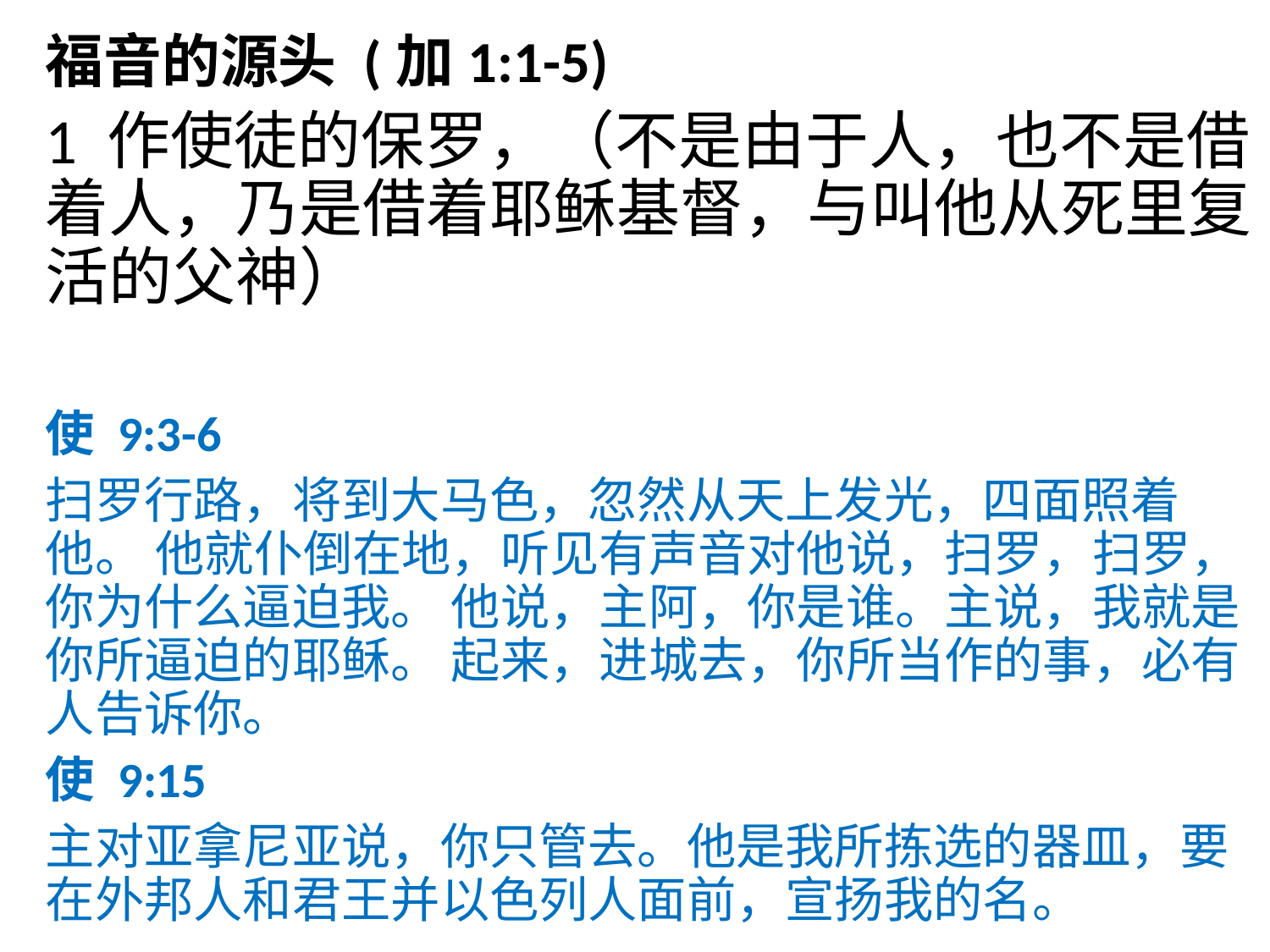

福音的源头 (加1:1-5)
1 作使徒的保罗，（不是由于人，也不是借着人，乃是借着耶稣基督，与叫他从死里复活的父神）

使 9:3-6
扫罗行路，将到大马色，忽然从天上发光，四面照着他。 他就仆倒在地，听见有声音对他说，扫罗，扫罗，你为什么逼迫我。 他说，主阿，你是谁。主说，我就是你所逼迫的耶稣。 起来，进城去，你所当作的事，必有人告诉你。
使 9:15
主对亚拿尼亚说，你只管去。他是我所拣选的器皿，要在外邦人和君王并以色列人面前，宣扬我的名。